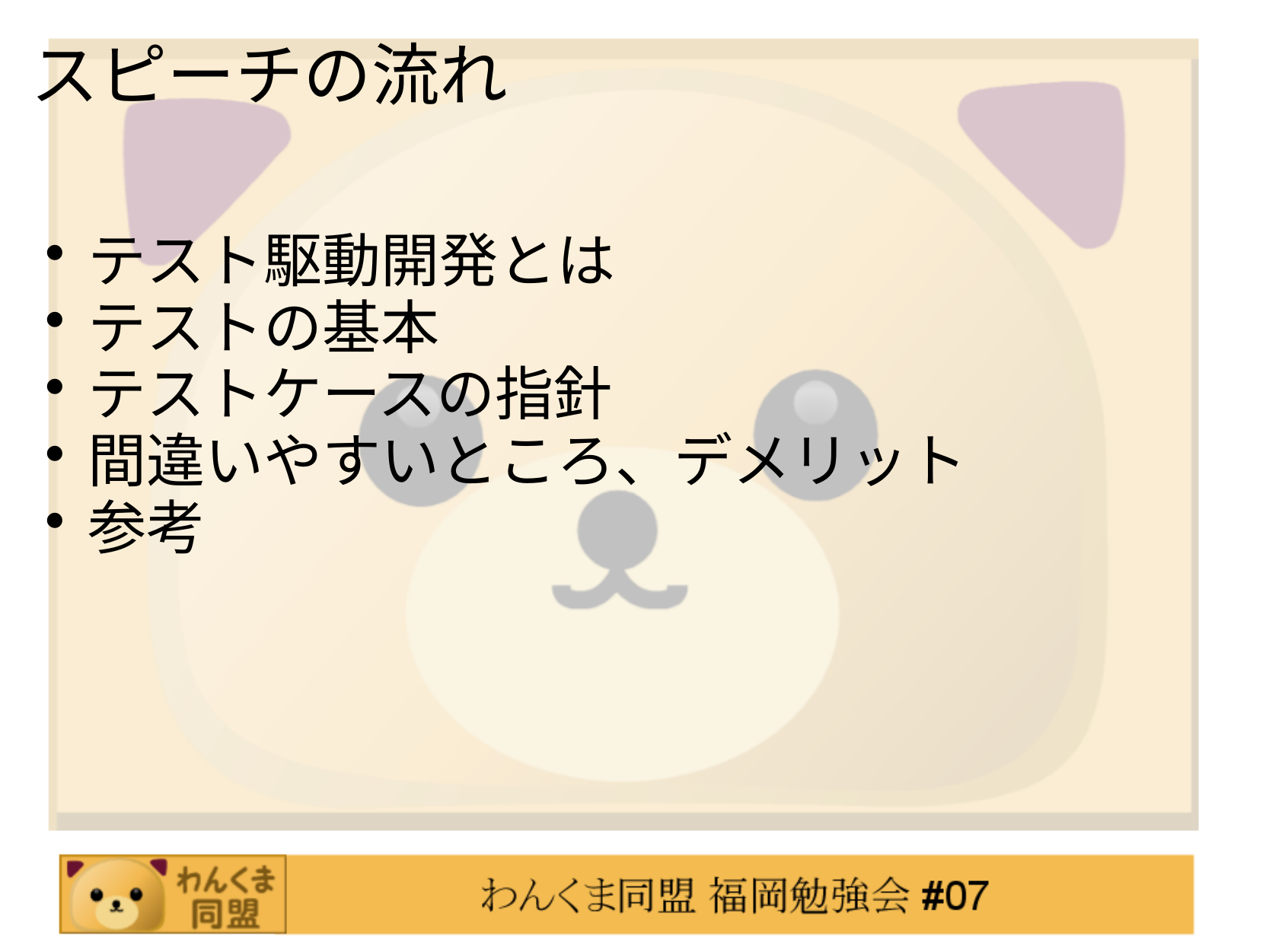

# スピーチの流れ
テスト駆動開発とは
テストの基本
テストケースの指針
間違いやすいところ、デメリット
参考